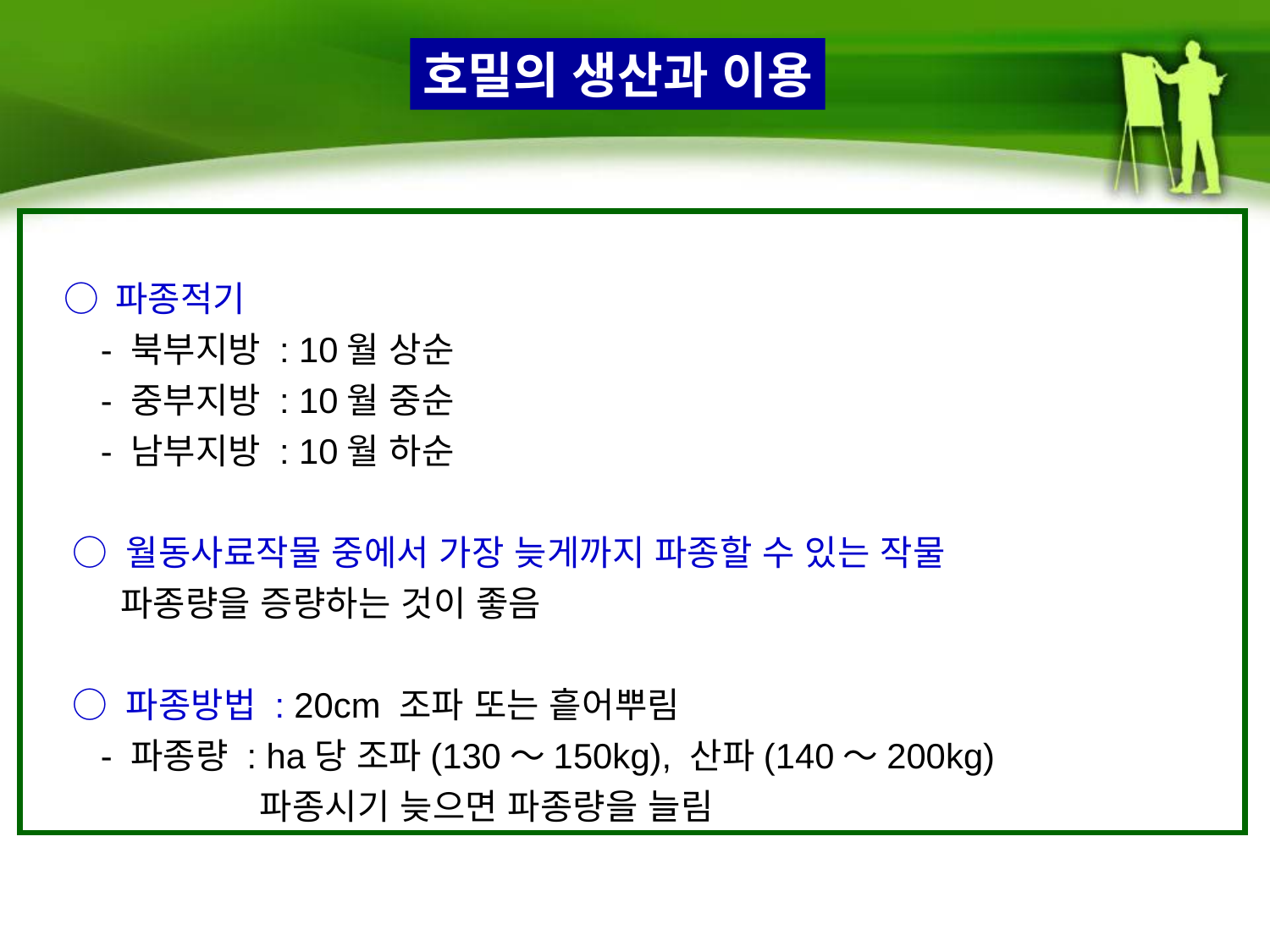

호밀의 생산과 이용

    ○ 파종적기
       - 북부지방 : 10월 상순
       - 중부지방 : 10월 중순
       - 남부지방 : 10월 하순

    ○ 월동사료작물 중에서 가장 늦게까지 파종할 수 있는 작물
        파종량을 증량하는 것이 좋음

    ○ 파종방법 : 20cm 조파 또는 흩어뿌림
       - 파종량 : ha당 조파(130～150kg), 산파(140～200kg)
                      파종시기 늦으면 파종량을 늘림